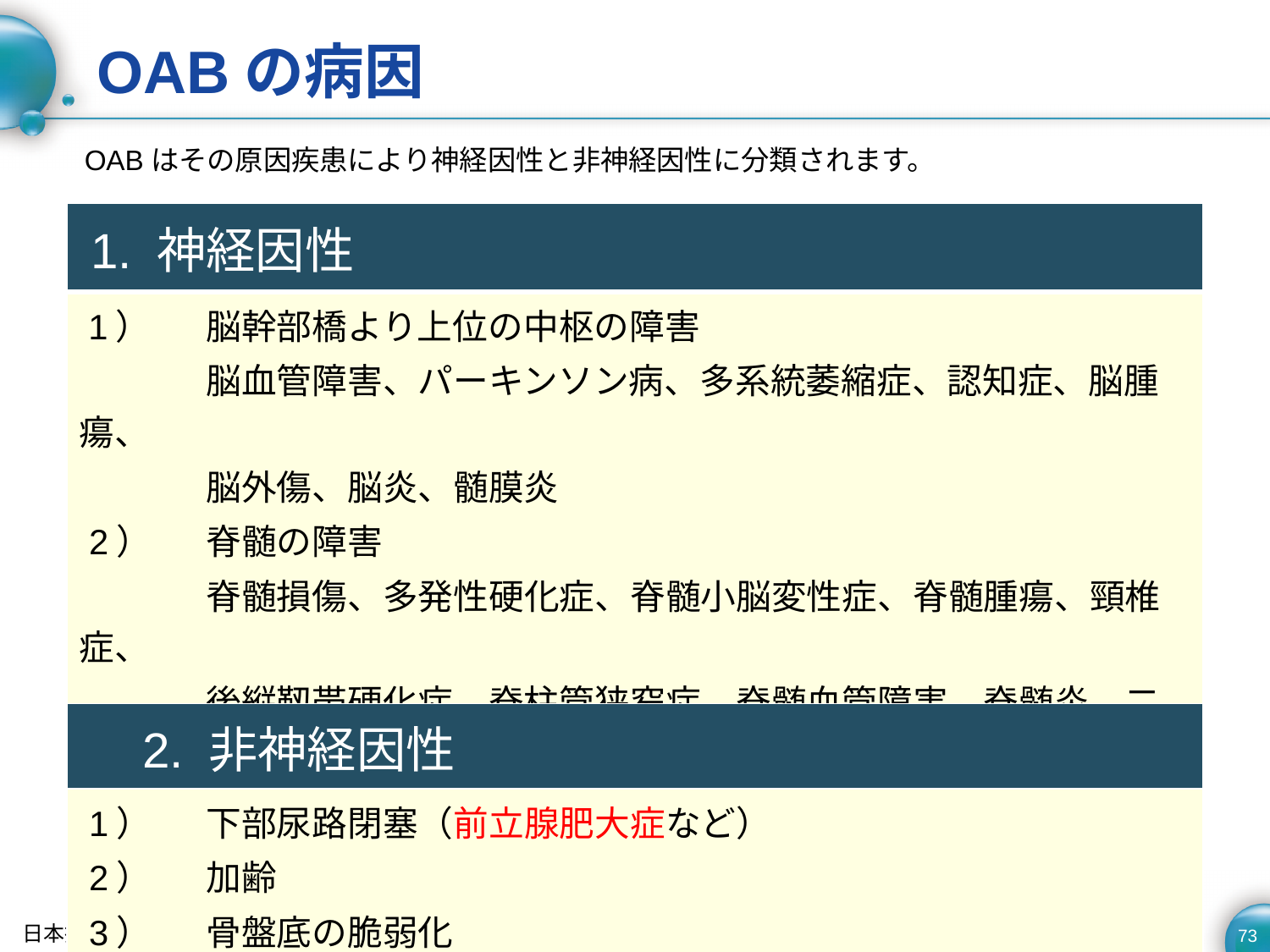

# OABの病因
OABはその原因疾患により神経因性と非神経因性に分類されます。
| 1. 神経因性 |
| --- |
| 1） 脳幹部橋より上位の中枢の障害 　　 脳血管障害、パーキンソン病、多系統萎縮症、認知症、脳腫瘍、 　　 脳外傷、脳炎、髄膜炎 2） 脊髄の障害 　　 脊髄損傷、多発性硬化症、脊髄小脳変性症、脊髄腫瘍、頸椎症、 　　 後縦靱帯硬化症、脊柱管狭窄症、脊髄血管障害、脊髄炎、二分脊椎 |
| 2. 非神経因性 |
| 1） 下部尿路閉塞（前立腺肥大症など） 2） 加齢 3） 骨盤底の脆弱化 4） 特発性 |
日本排尿機能学会　過活動膀胱ガイドライン作成委員会編集 過活動膀胱診療ガイドライン, ブラックウェルパブリッシング, p.6, 2005
73